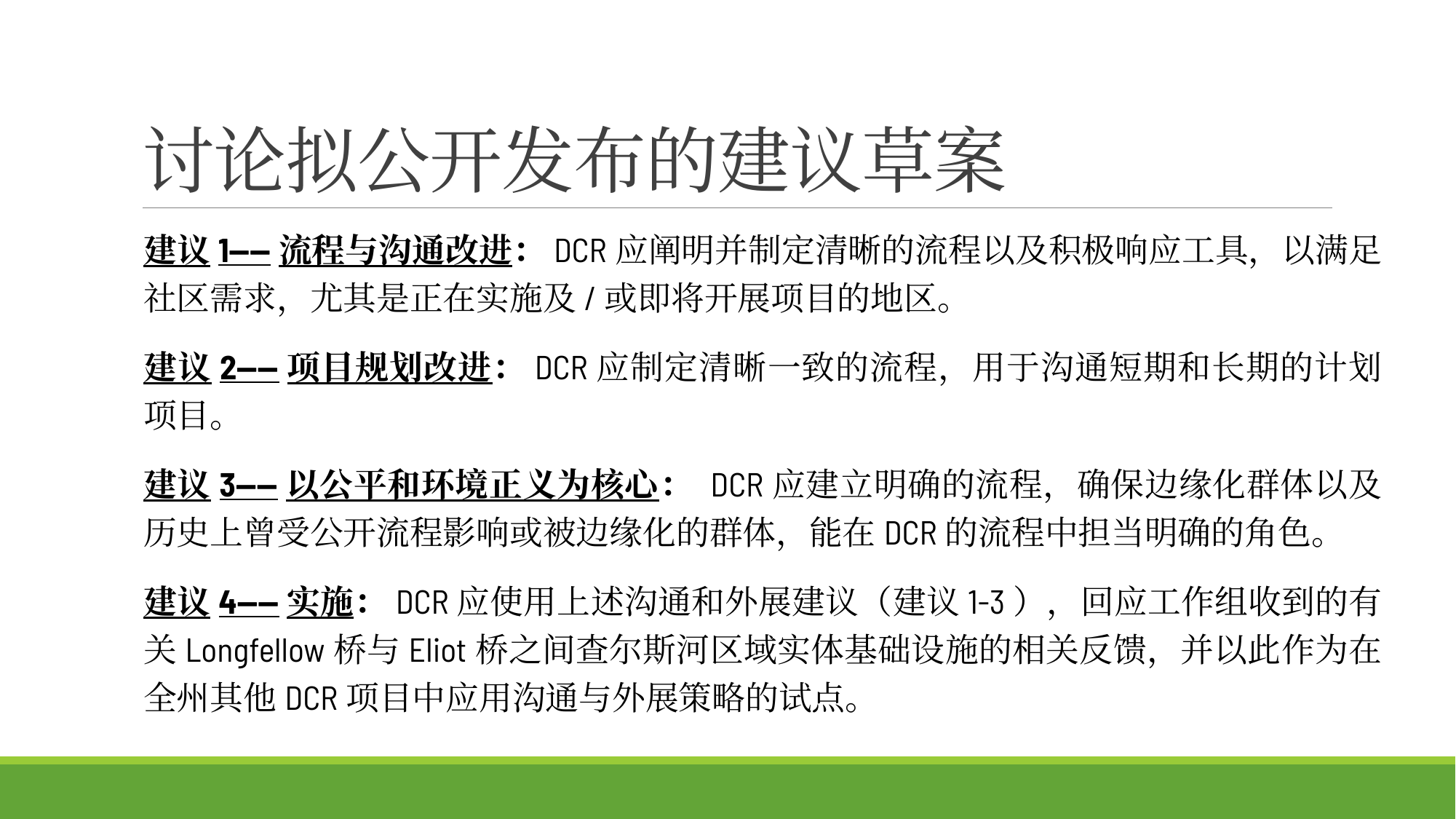

# 讨论拟公开发布的建议草案
建议1——流程与沟通改进：DCR应阐明并制定清晰的流程以及积极响应工具，以满足社区需求，尤其是正在实施及/或即将开展项目的地区。
建议2——项目规划改进：DCR应制定清晰一致的流程，用于沟通短期和长期的计划项目。
建议3——以公平和环境正义为核心： DCR应建立明确的流程，确保边缘化群体以及历史上曾受公开流程影响或被边缘化的群体，能在DCR的流程中担当明确的角色。
建议4——实施：DCR应使用上述沟通和外展建议（建议1-3），回应工作组收到的有关Longfellow桥与Eliot桥之间查尔斯河区域实体基础设施的相关反馈，并以此作为在全州其他DCR项目中应用沟通与外展策略的试点。